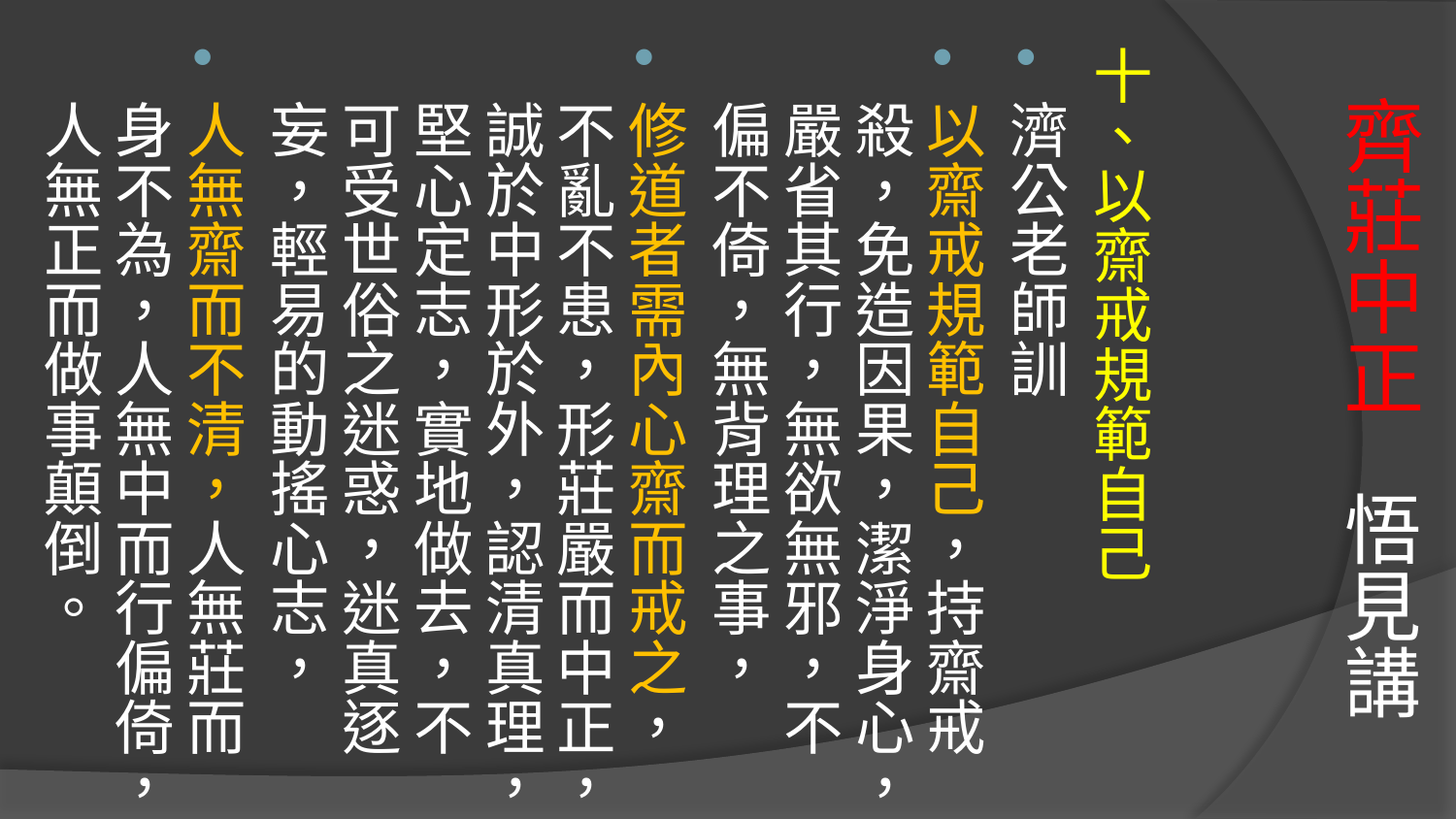

# 齊莊中正    悟見講
十、以齋戒規範自己
濟公老師訓
以齋戒規範自己，持齋戒殺，免造因果，潔淨身心，嚴省其行，無欲無邪，不偏不倚，無背理之事，
修道者需內心齋而戒之，不亂不患，形莊嚴而中正，誠於中形於外，認清真理，堅心定志，實地做去，不可受世俗之迷惑，迷真逐妄，輕易的動搖心志，
人無齋而不清，人無莊而身不為，人無中而行偏倚，人無正而做事顛倒。